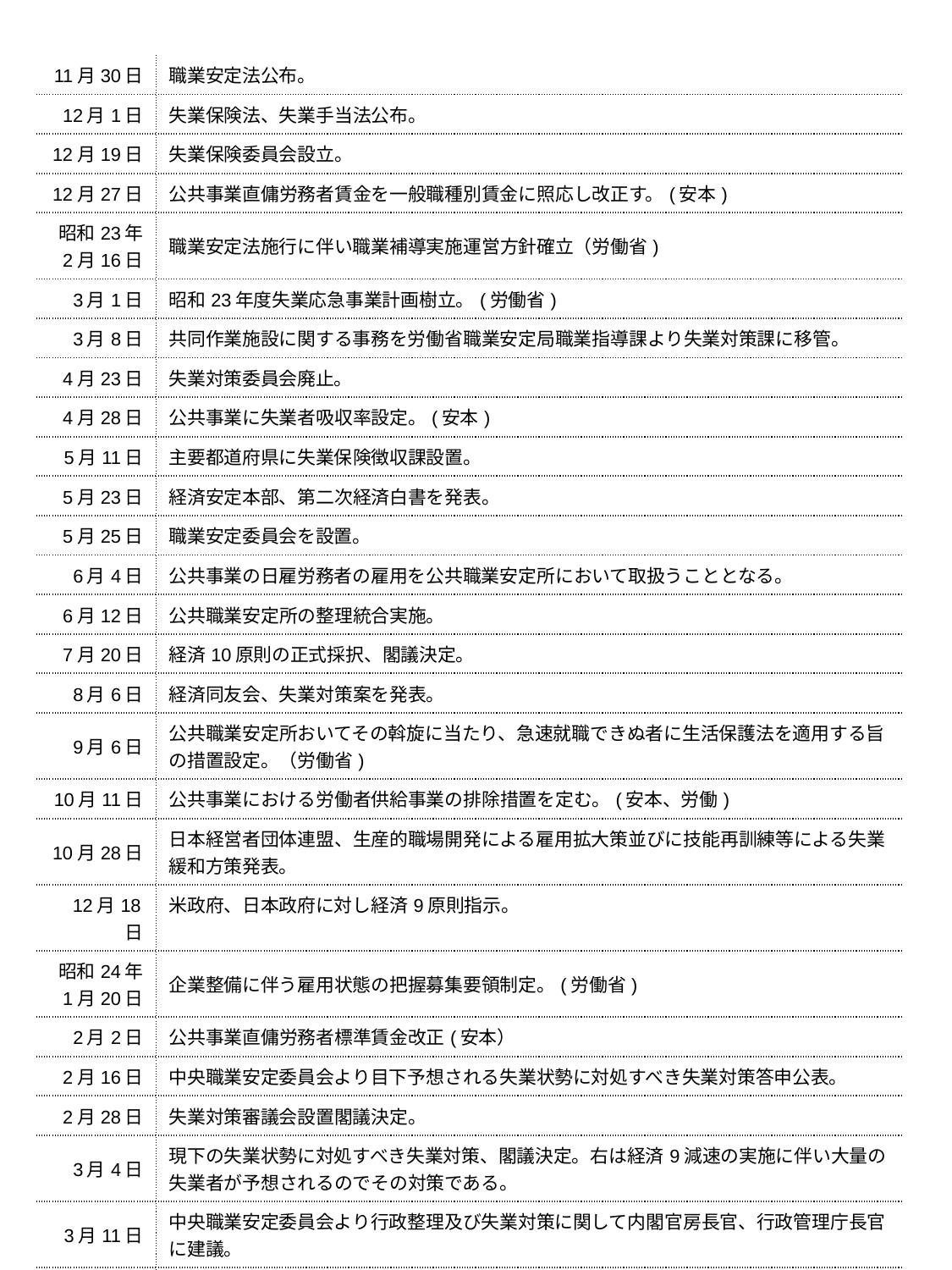

| 11月30日 | 職業安定法公布。 |
| --- | --- |
| 12月1日 | 失業保険法、失業手当法公布。 |
| 12月19日 | 失業保険委員会設立。 |
| 12月27日 | 公共事業直傭労務者賃金を一般職種別賃金に照応し改正す。(安本) |
| 昭和23年 2月16日 | 職業安定法施行に伴い職業補導実施運営方針確立（労働省) |
| 3月1日 | 昭和23年度失業応急事業計画樹立。(労働省) |
| 3月8日 | 共同作業施設に関する事務を労働省職業安定局職業指導課より失業対策課に移管。 |
| 4月23日 | 失業対策委員会廃止。 |
| 4月28日 | 公共事業に失業者吸収率設定。(安本) |
| 5月11日 | 主要都道府県に失業保険徴収課設置。 |
| 5月23日 | 経済安定本部、第二次経済白書を発表。 |
| 5月25日 | 職業安定委員会を設置。 |
| 6月4日 | 公共事業の日雇労務者の雇用を公共職業安定所において取扱うこととなる。 |
| 6月12日 | 公共職業安定所の整理統合実施。 |
| 7月20日 | 経済10原則の正式採択、閣議決定。 |
| 8月6日 | 経済同友会、失業対策案を発表。 |
| 9月6日 | 公共職業安定所おいてその斡旋に当たり、急速就職できぬ者に生活保護法を適用する旨の措置設定。（労働省) |
| 10月11日 | 公共事業における労働者供給事業の排除措置を定む。(安本、労働) |
| 10月28日 | 日本経営者団体連盟、生産的職場開発による雇用拡大策並びに技能再訓練等による失業緩和方策発表。 |
| 12月18日 | 米政府、日本政府に対し経済9原則指示。 |
| 昭和24年 1月20日 | 企業整備に伴う雇用状態の把握募集要領制定。(労働省) |
| 2月2日 | 公共事業直傭労務者標準賃金改正(安本） |
| 2月16日 | 中央職業安定委員会より目下予想される失業状勢に対処すべき失業対策答申公表。 |
| 2月28日 | 失業対策審議会設置閣議決定。 |
| 3月4日 | 現下の失業状勢に対処すべき失業対策、閣議決定。右は経済9減速の実施に伴い大量の失業者が予想されるのでその対策である。 |
| 3月11日 | 中央職業安定委員会より行政整理及び失業対策に関して内閣官房長官、行政管理庁長官に建議。 |
| 3月12日 | 経済安定本部、第三次経済白書発表。 |
| 3月17日 | 政府、現状の3割縮減を目標とする行政機構改革案発表。 |
| 3月31日 | 行政整理による離職者に対する失業対策、次官会議決定。 |
| 4月15日 | 労働経済白書発表(労働省) |